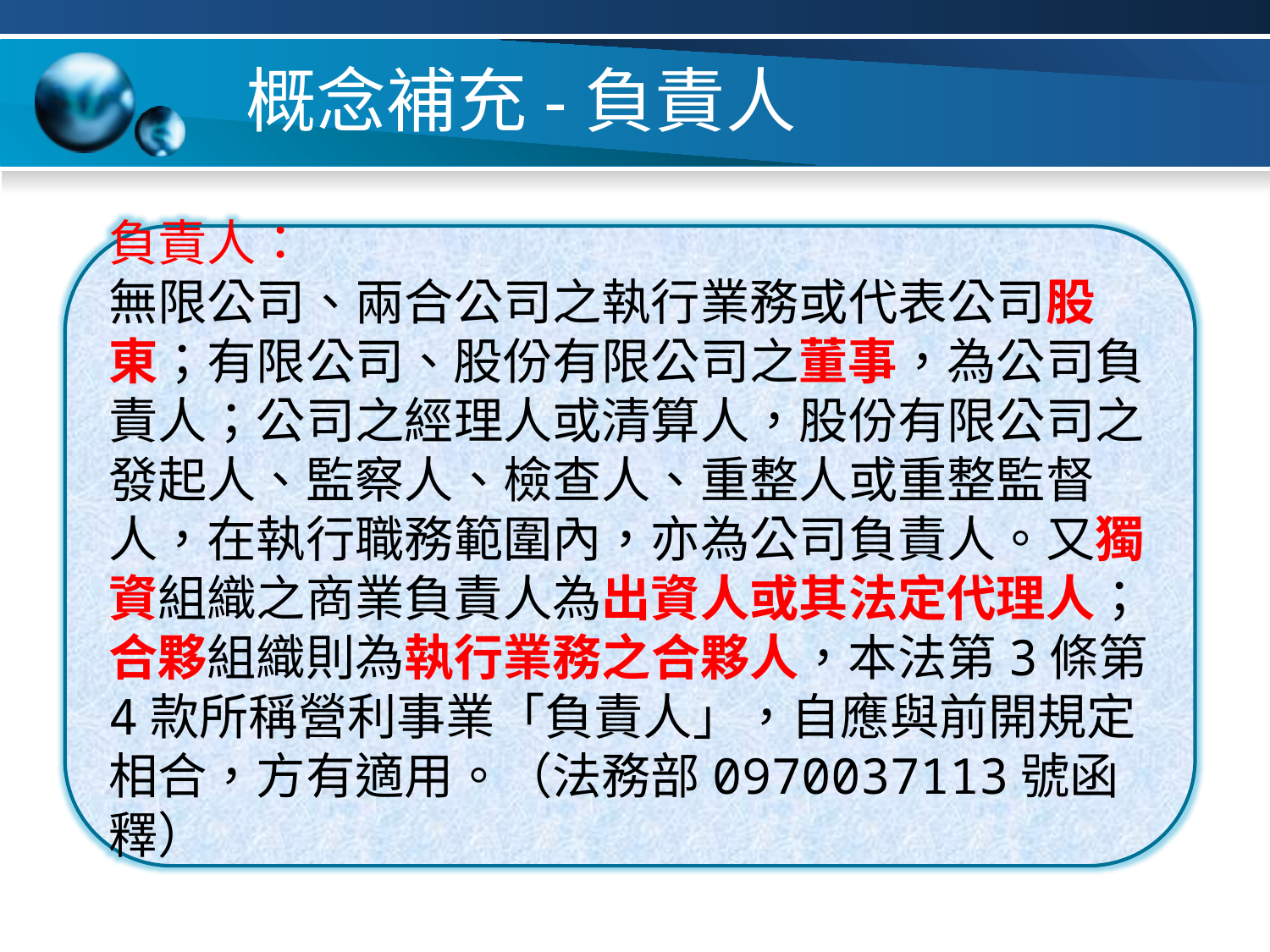

# 概念補充-負責人

負責人：
無限公司、兩合公司之執行業務或代表公司股東；有限公司、股份有限公司之董事，為公司負責人；公司之經理人或清算人，股份有限公司之發起人、監察人、檢查人、重整人或重整監督人，在執行職務範圍內，亦為公司負責人。又獨資組織之商業負責人為出資人或其法定代理人；合夥組織則為執行業務之合夥人，本法第3條第4款所稱營利事業「負責人」，自應與前開規定相合，方有適用。（法務部0970037113號函釋）